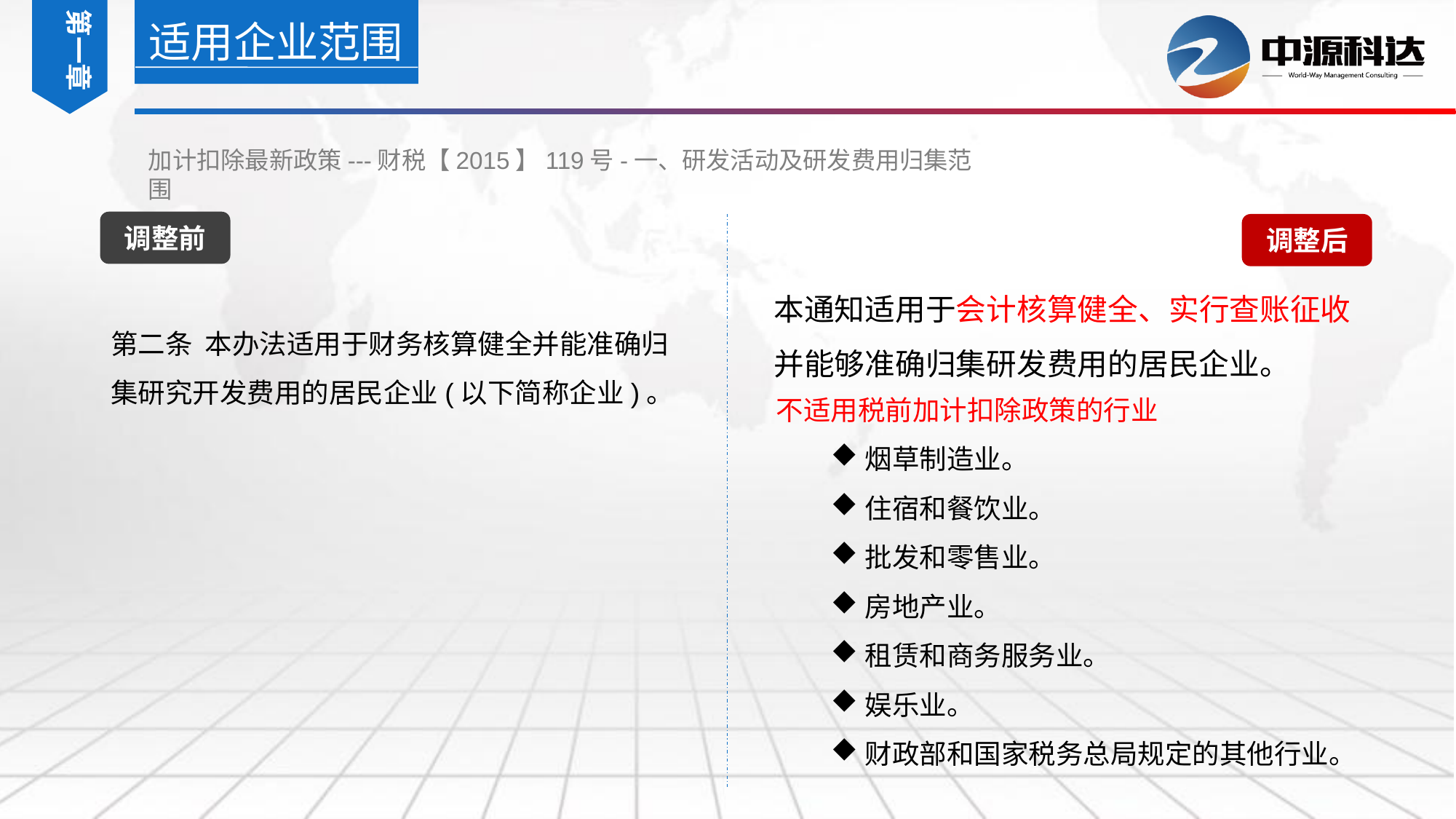

第一章
适用企业范围
加计扣除最新政策---财税【2015】119号-一、研发活动及研发费用归集范围
调整前
调整后
本通知适用于会计核算健全、实行查账征收并能够准确归集研发费用的居民企业。
第二条  本办法适用于财务核算健全并能准确归集研究开发费用的居民企业(以下简称企业)。
不适用税前加计扣除政策的行业
烟草制造业。
住宿和餐饮业。
批发和零售业。
房地产业。
租赁和商务服务业。
娱乐业。
财政部和国家税务总局规定的其他行业。